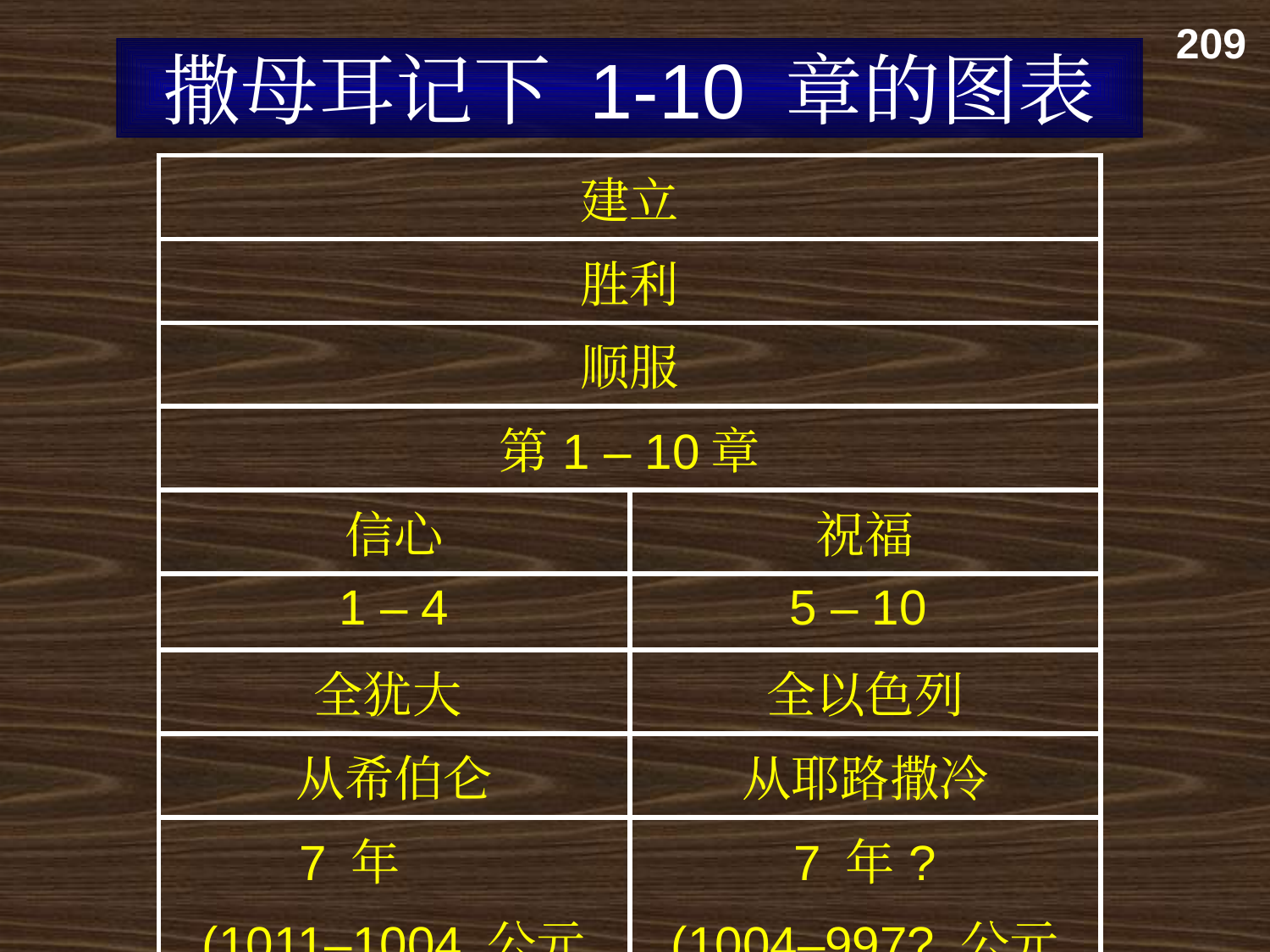

209
撒母耳记下 1-10 章的图表
| 建立 |  |
| --- | --- |
| 胜利 |  |
| 顺服 |  |
| 第1 – 10章 |  |
| 信心 | 祝福 |
| 1 – 4 | 5 – 10 |
| 全犹大 | 全以色列 |
| 从希伯仑 | 从耶路撒冷 |
| 7 年 (1011–1004 公元前) | 7 年? (1004–997? 公元前) |